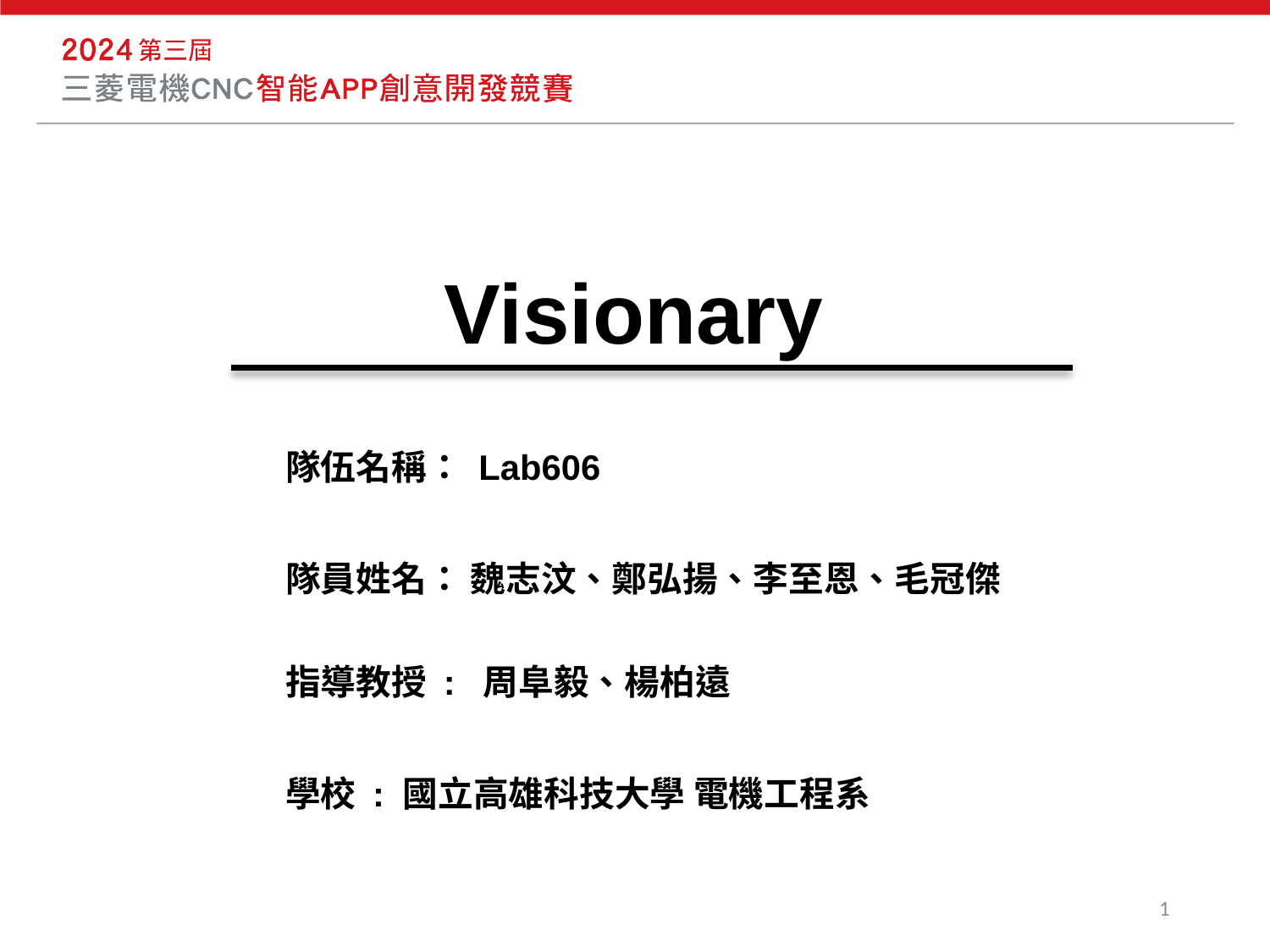

# Visionary
隊伍名稱： Lab606

隊員姓名： 魏志汶、鄭弘揚、李至恩、毛冠傑

指導教授 :  周阜毅、楊柏遠

學校 : 國立高雄科技大學 電機工程系
1